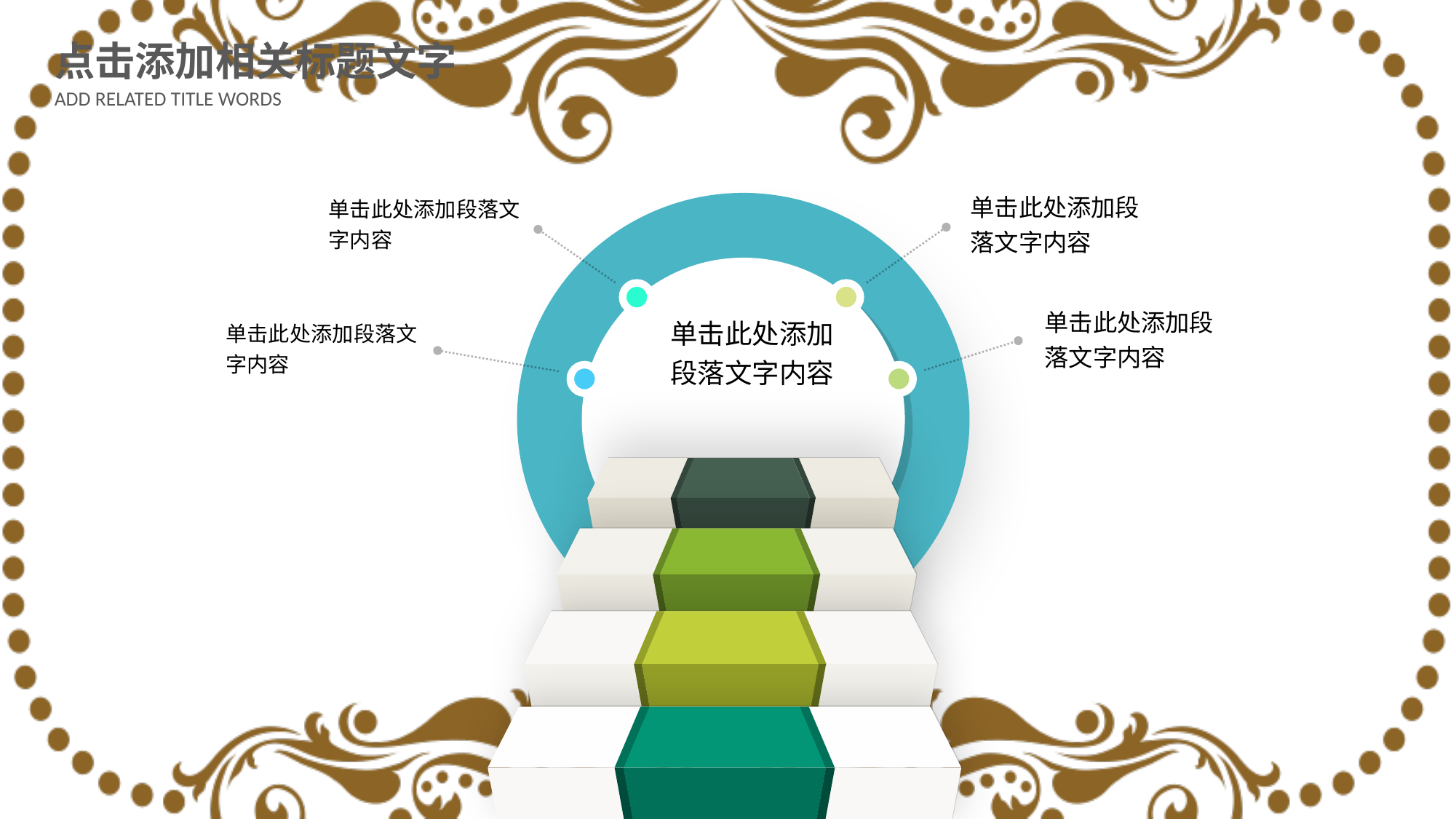

点击添加相关标题文字
ADD RELATED TITLE WORDS
单击此处添加段落文字内容
单击此处添加段落文字内容

单击此处添加段落文字内容
单击此处添加段落文字内容
单击此处添加段落文字内容